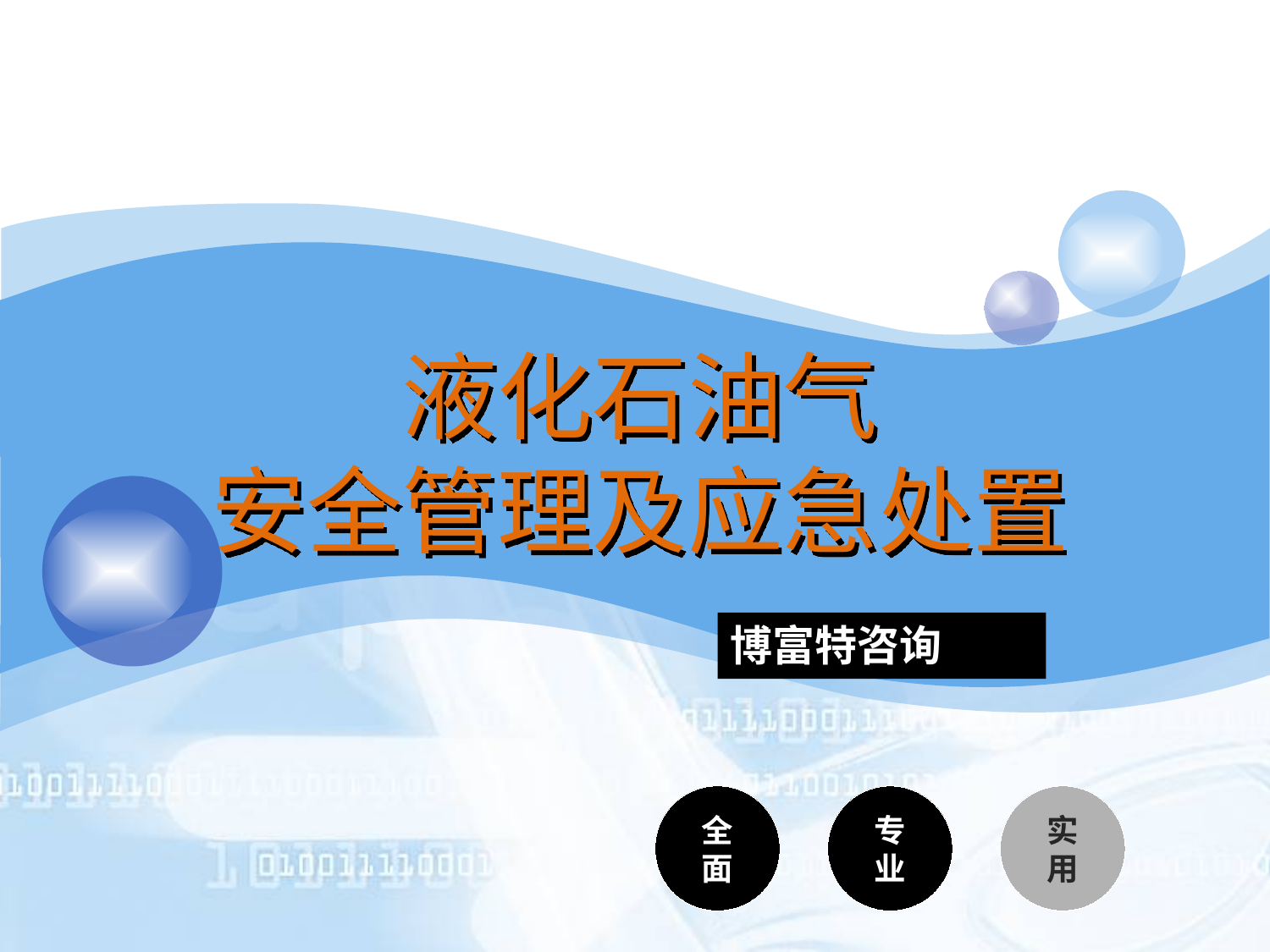

# 液化石油气 安全管理及应急处置
博富特咨询
全面
实用
专业